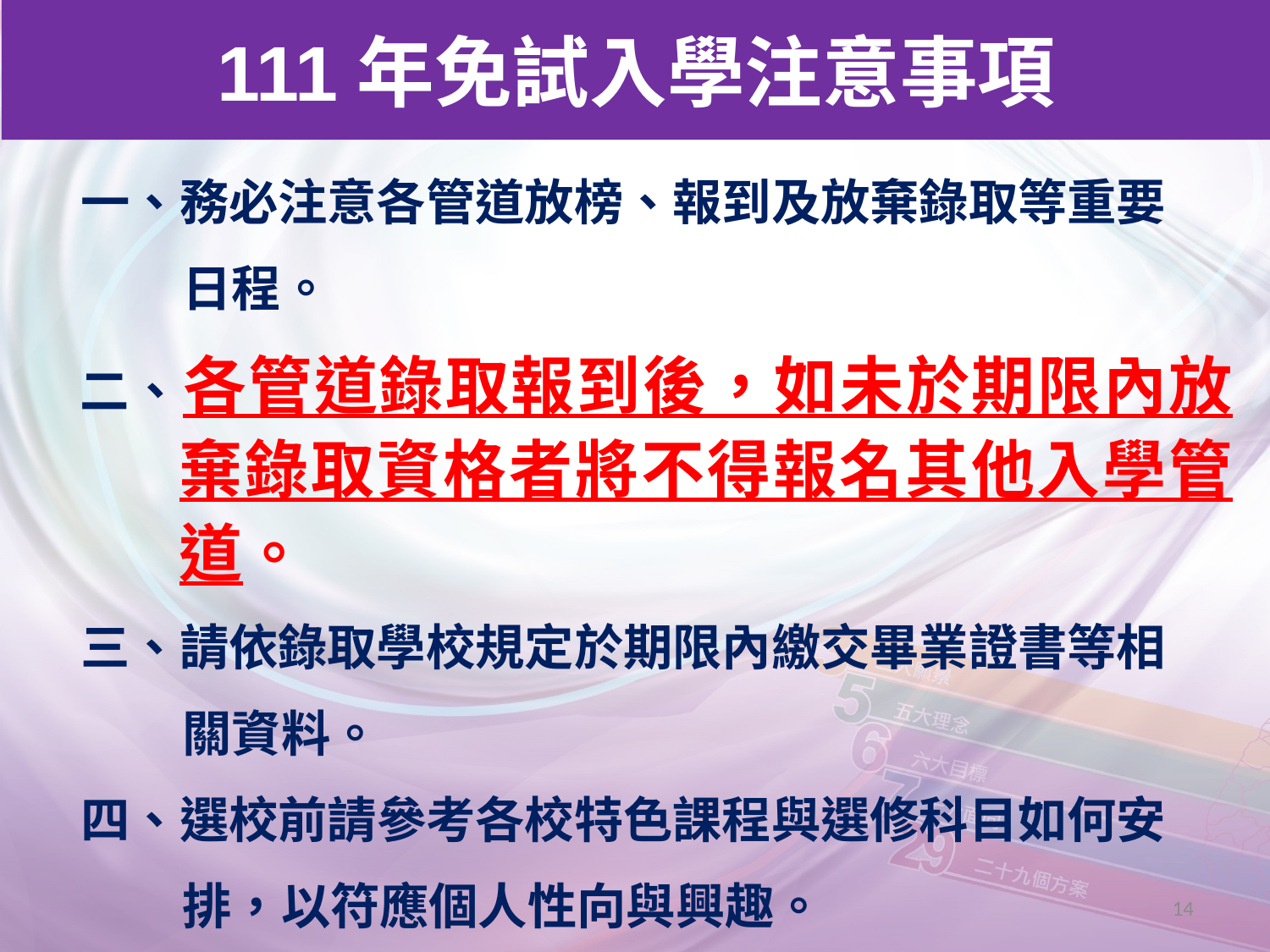

111年免試入學注意事項

一、務必注意各管道放榜、報到及放棄錄取等重要
        日程。
二、各管道錄取報到後，如未於期限內放棄錄取資格者將不得報名其他入學管道。
三、請依錄取學校規定於期限內繳交畢業證書等相
        關資料。
四、選校前請參考各校特色課程與選修科目如何安
        排，以符應個人性向與興趣。
14